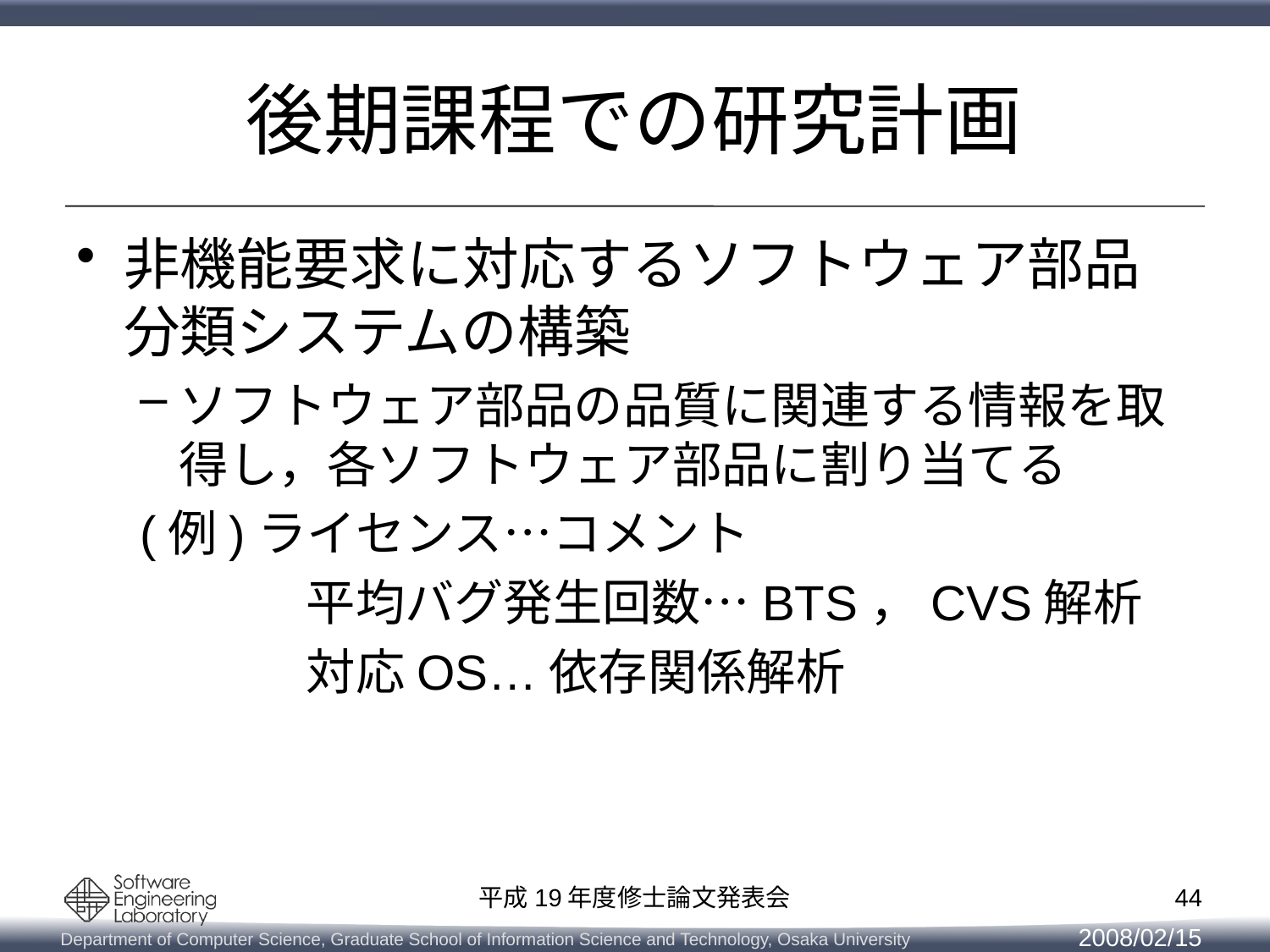

# 後期課程での研究計画
非機能要求に対応するソフトウェア部品分類システムの構築
ソフトウェア部品の品質に関連する情報を取得し，各ソフトウェア部品に割り当てる
(例)ライセンス…コメント
		平均バグ発生回数…BTS，CVS解析
		対応OS…依存関係解析
44
平成19年度修士論文発表会
2008/02/15